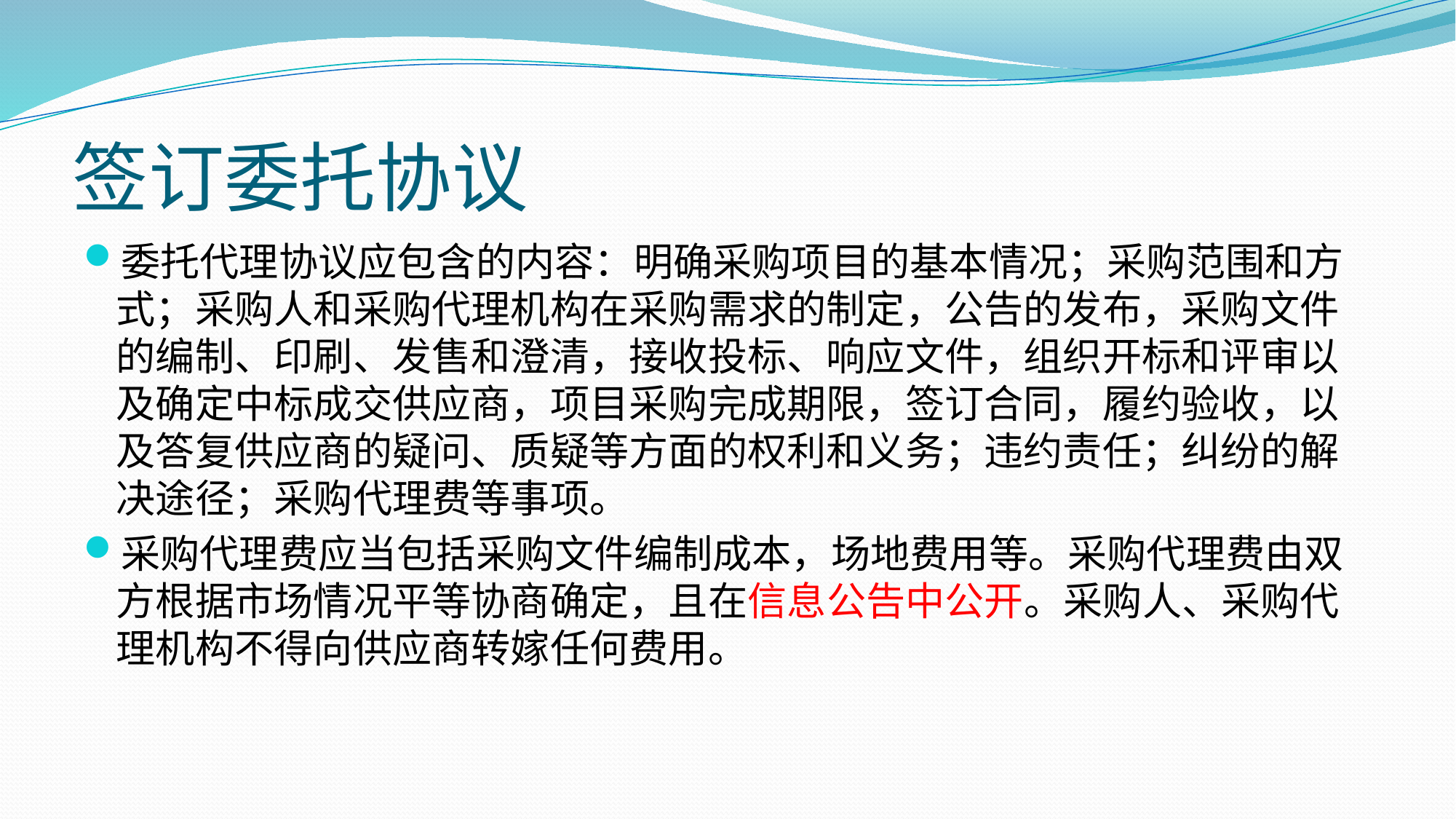

# 签订委托协议
委托代理协议应包含的内容：明确采购项目的基本情况；采购范围和方式；采购人和采购代理机构在采购需求的制定，公告的发布，采购文件的编制、印刷、发售和澄清，接收投标、响应文件，组织开标和评审以及确定中标成交供应商，项目采购完成期限，签订合同，履约验收，以及答复供应商的疑问、质疑等方面的权利和义务；违约责任；纠纷的解决途径；采购代理费等事项。
采购代理费应当包括采购文件编制成本，场地费用等。采购代理费由双方根据市场情况平等协商确定，且在信息公告中公开。采购人、采购代理机构不得向供应商转嫁任何费用。